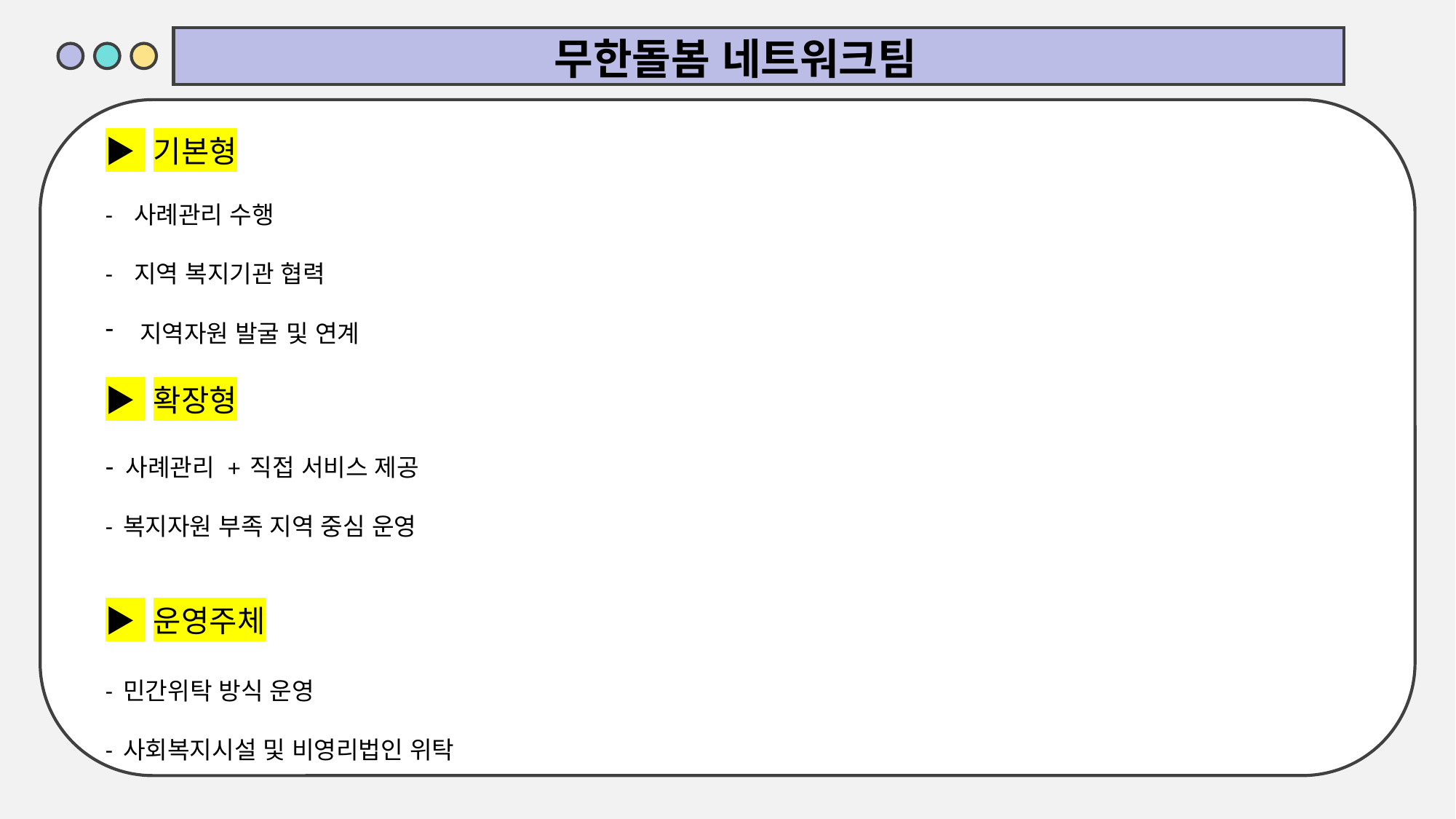

무한돌봄 네트워크팀

|  |
| --- |
| ▶ 기본형 - 사례관리 수행 - 지역 복지기관 협력 지역자원 발굴 및 연계 ▶ 확장형 - 사례관리 + 직접 서비스 제공 - 복지자원 부족 지역 중심 운영 ▶ 운영주체 - 민간위탁 방식 운영 - 사회복지시설 및 비영리법인 위탁 |